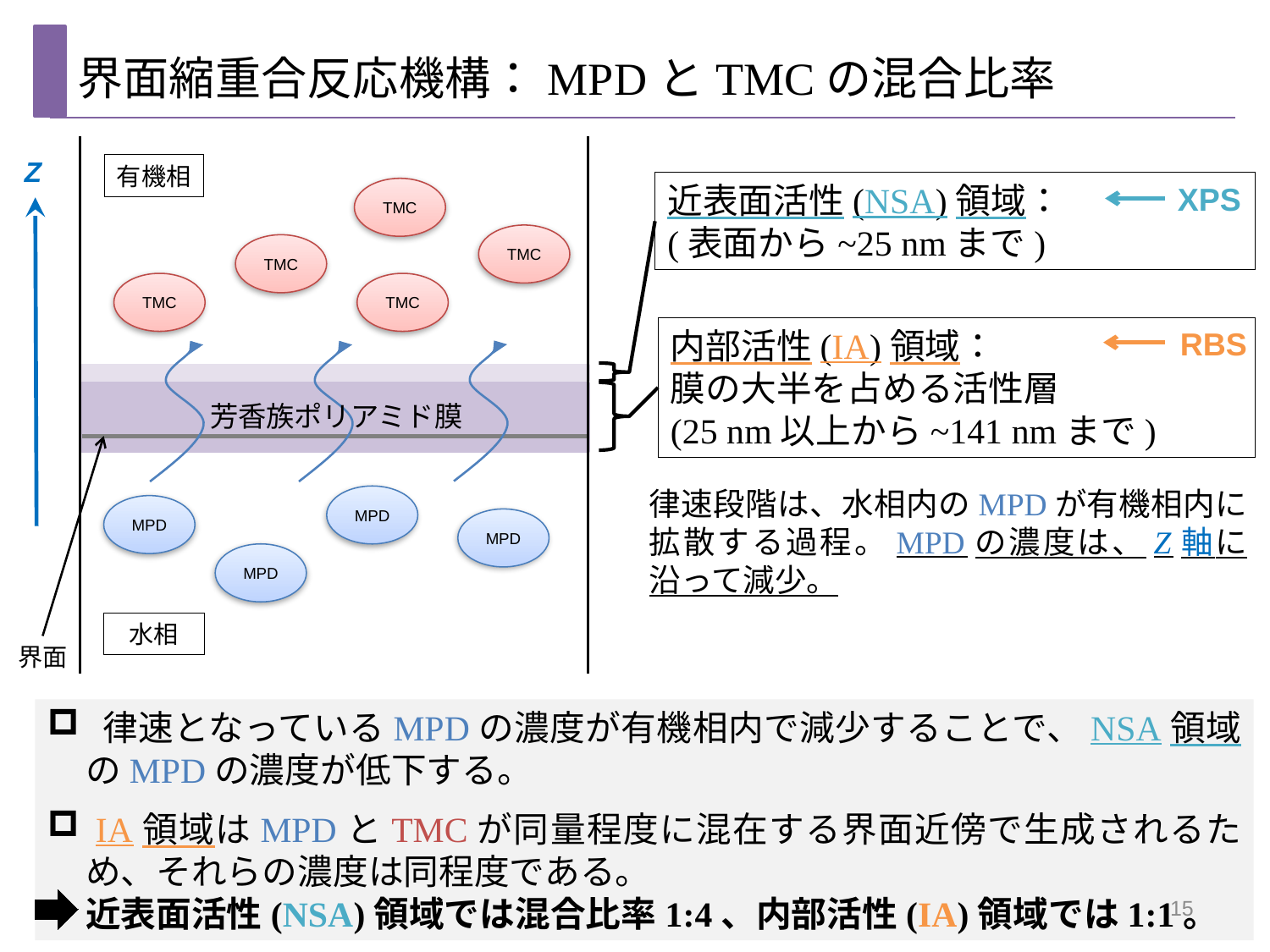

界面縮重合反応機構：MPDとTMCの混合比率
Z
有機相
近表面活性(NSA)領域：
(表面から~25 nmまで)
XPS
TMC
TMC
TMC
TMC
TMC
内部活性(IA)領域：
膜の大半を占める活性層
(25 nm以上から~141 nmまで)
RBS

芳香族ポリアミド膜
律速段階は、水相内のMPDが有機相内に拡散する過程。MPDの濃度は、Z軸に沿って減少。
MPD
MPD
MPD
MPD
水相
界面
 律速となっているMPDの濃度が有機相内で減少することで、NSA領域のMPDの濃度が低下する。

 IA領域はMPDとTMCが同量程度に混在する界面近傍で生成されるため、それらの濃度は同程度である。
	近表面活性(NSA)領域では混合比率1:4、内部活性(IA)領域では1:1。
15